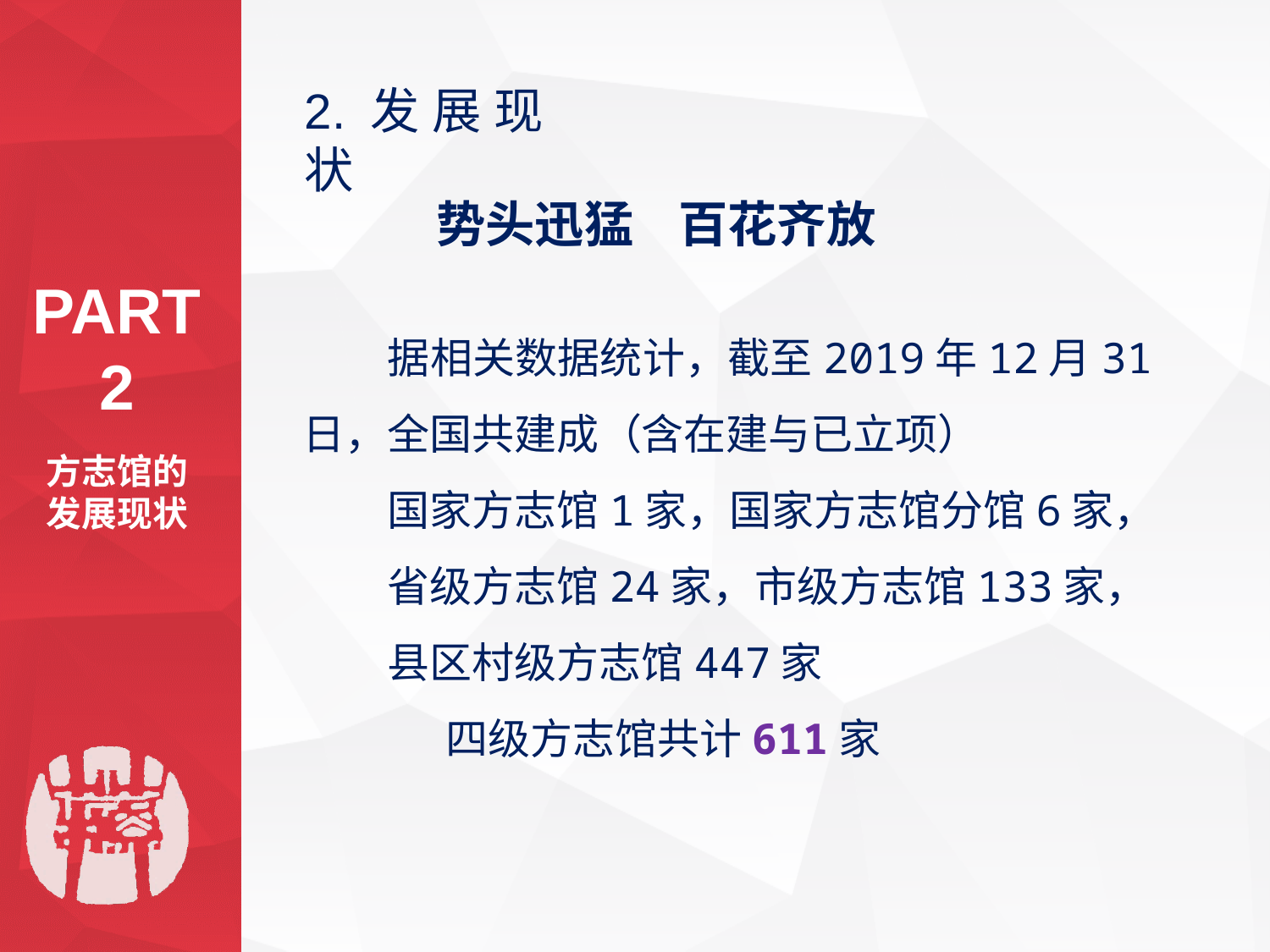

2.发展现状
势头迅猛    百花齐放
PART 2
据相关数据统计，截至2019年12月31日，全国共建成（含在建与已立项）
国家方志馆1家，国家方志馆分馆6家，
省级方志馆24家，市级方志馆133家，
县区村级方志馆447家
     四级方志馆共计611家
方志馆的发展现状